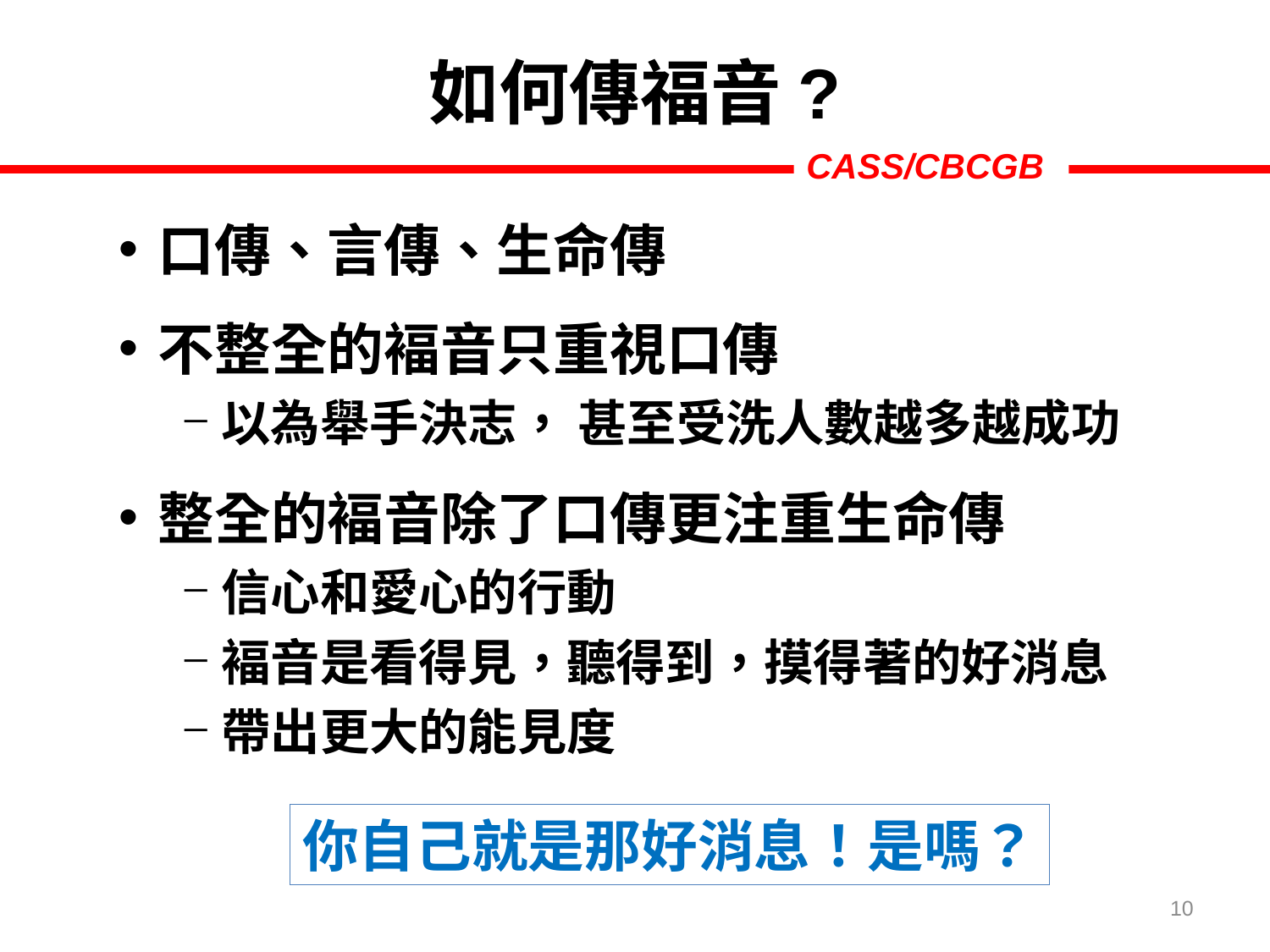

如何傳福音?
CASS/CBCGB
口傳、言傳、生命傳
不整全的褔音只重視口傳
以為舉手決志， 甚至受洗人數越多越成功
整全的褔音除了口傳更注重生命傳
信心和愛心的行動
褔音是看得見，聽得到，摸得著的好消息
帶出更大的能見度
你自己就是那好消息！是嗎？
10